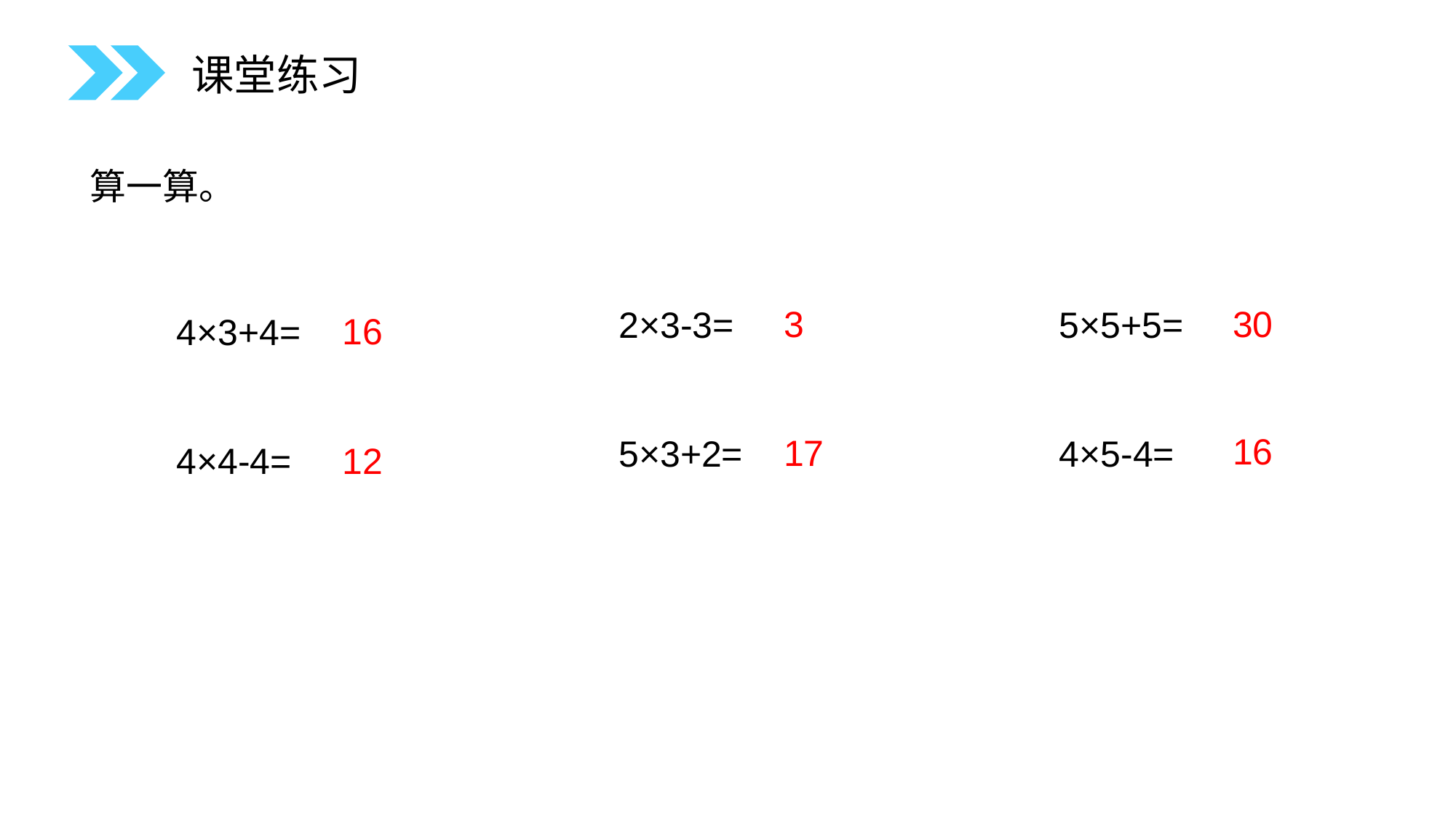

课堂练习
算一算。
30
3
2×3-3=
5×3+2=
5×5+5=
4×5-4=
16
4×3+4=
4×4-4=
16
17
12